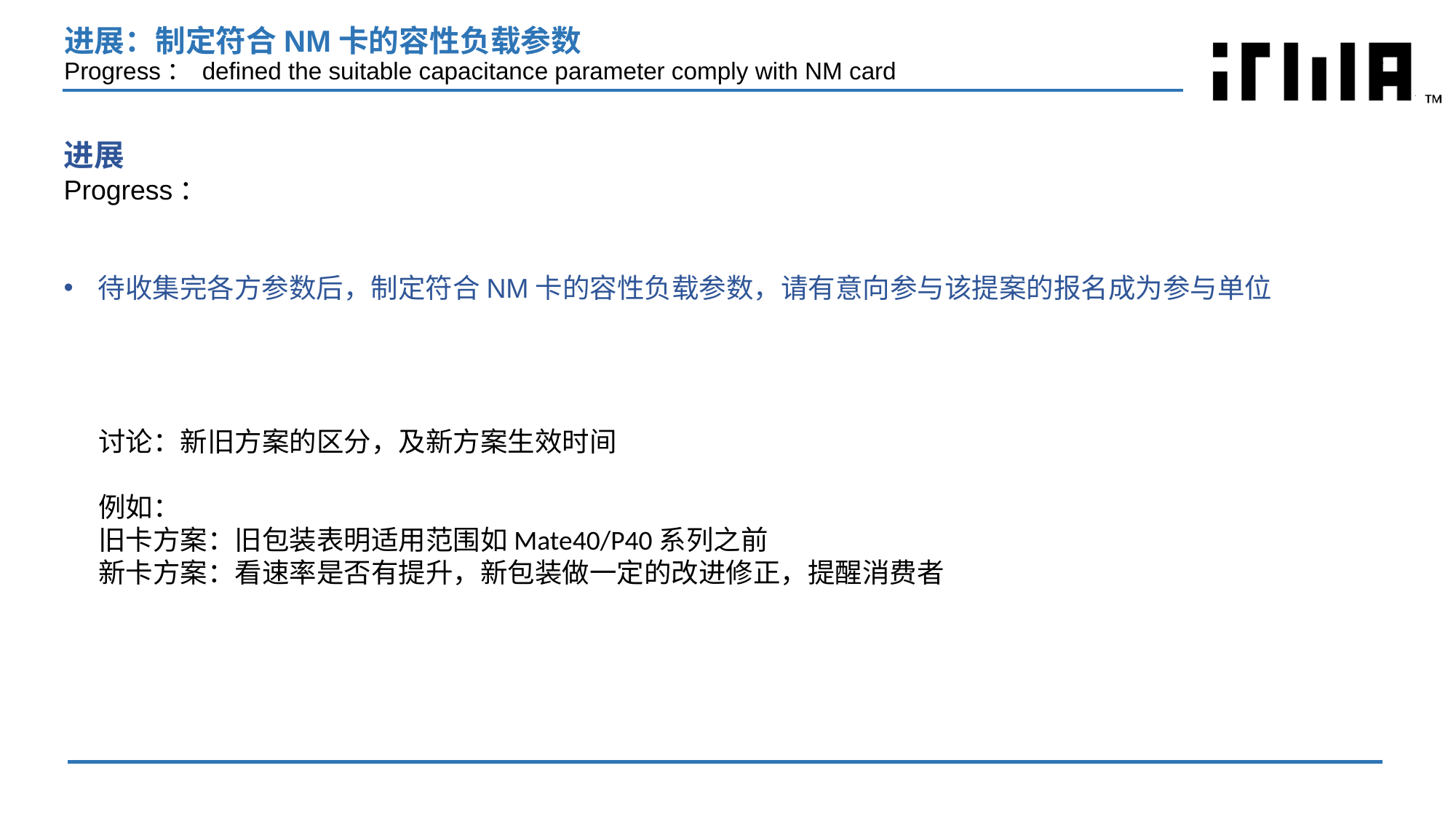

# 进展：制定符合NM卡的容性负载参数 Progress： defined the suitable capacitance parameter comply with NM card
进展
Progress：

待收集完各方参数后，制定符合NM卡的容性负载参数，请有意向参与该提案的报名成为参与单位

讨论：新旧方案的区分，及新方案生效时间

例如：
旧卡方案：旧包装表明适用范围如Mate40/P40系列之前
新卡方案：看速率是否有提升，新包装做一定的改进修正，提醒消费者